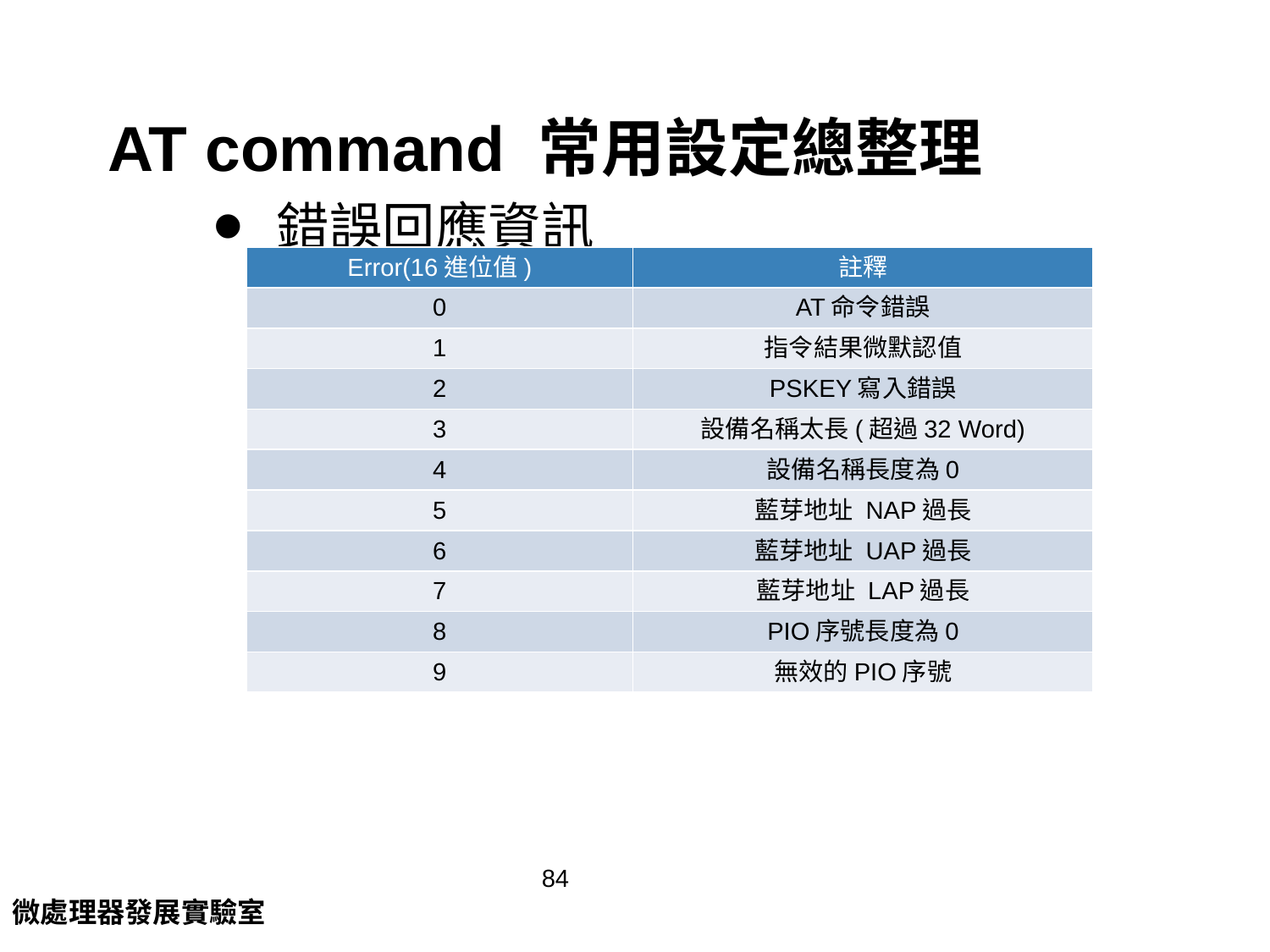

# AT command 常用設定總整理
錯誤回應資訊
| Error(16進位值) | 註釋 |
| --- | --- |
| 0 | AT命令錯誤 |
| 1 | 指令結果微默認值 |
| 2 | PSKEY寫入錯誤 |
| 3 | 設備名稱太長(超過32 Word) |
| 4 | 設備名稱長度為0 |
| 5 | 藍芽地址 NAP過長 |
| 6 | 藍芽地址 UAP過長 |
| 7 | 藍芽地址 LAP過長 |
| 8 | PIO序號長度為0 |
| 9 | 無效的PIO序號 |
84
微處理器發展實驗室